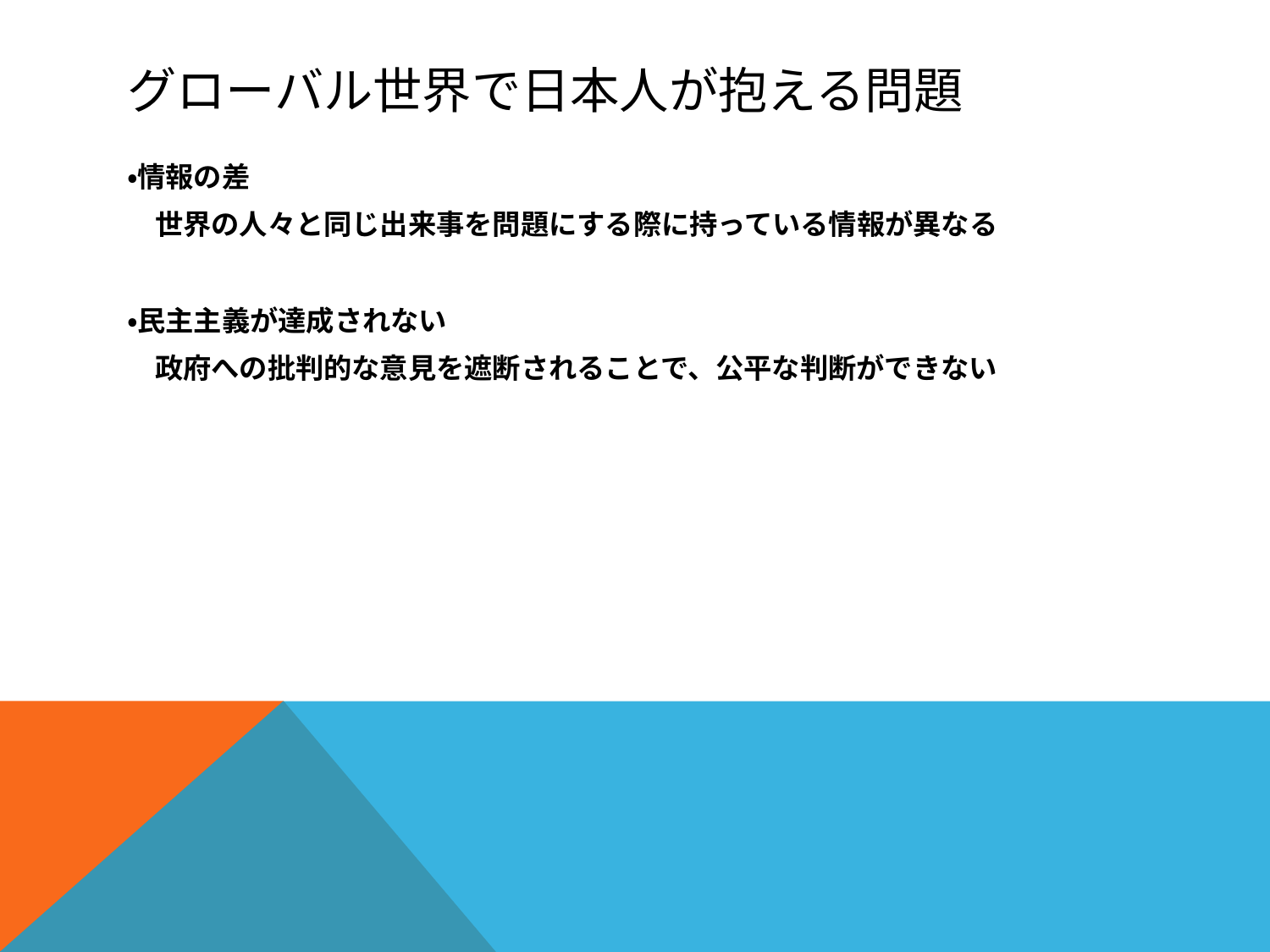

# グローバル世界で日本人が抱える問題
・情報の差
　世界の人々と同じ出来事を問題にする際に持っている情報が異なる

・民主主義が達成されない
　政府への批判的な意見を遮断されることで、公平な判断ができない